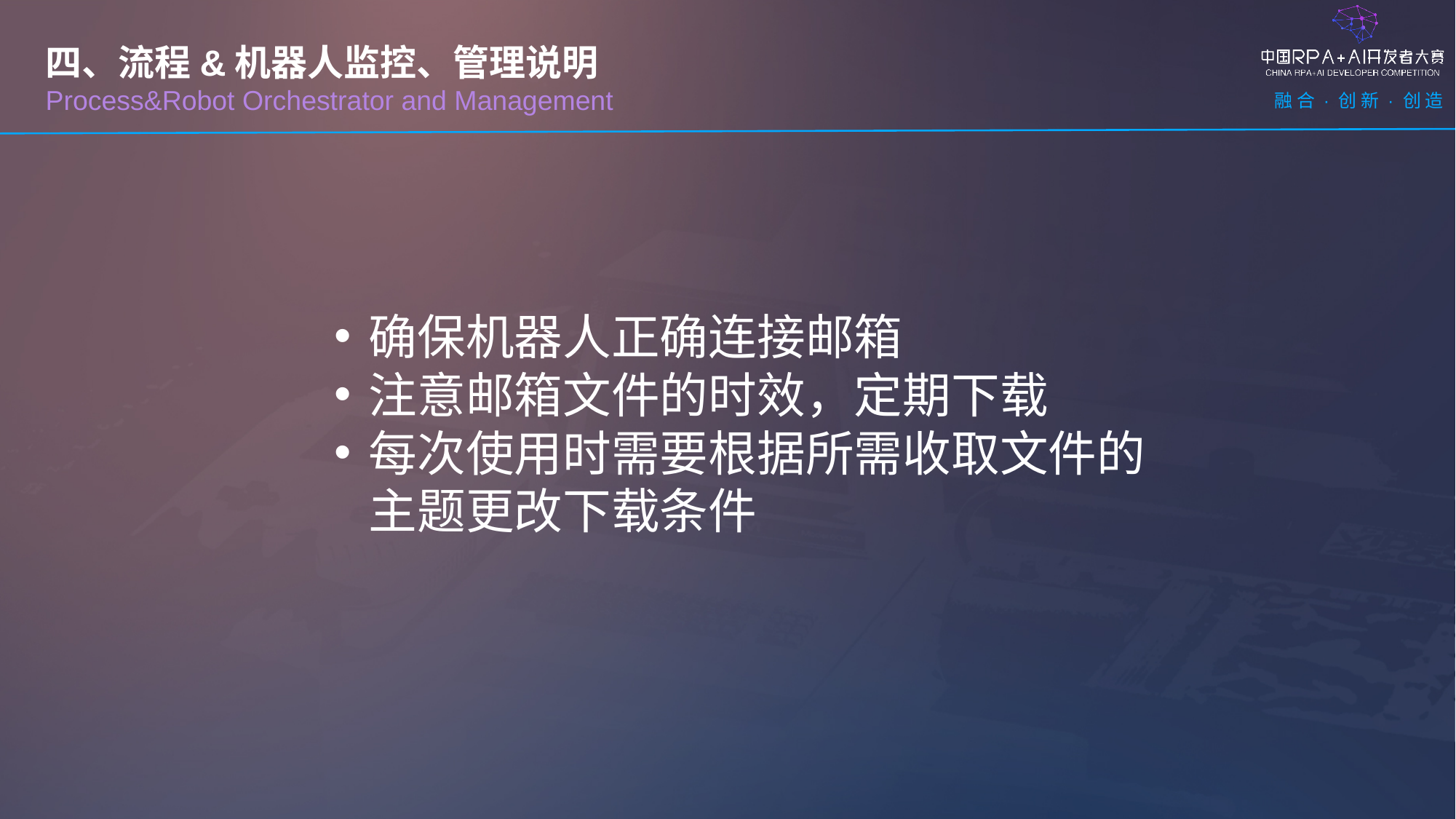

四、流程&机器人监控、管理说明
Process&Robot Orchestrator and Management
确保机器人正确连接邮箱
注意邮箱文件的时效，定期下载
每次使用时需要根据所需收取文件的主题更改下载条件